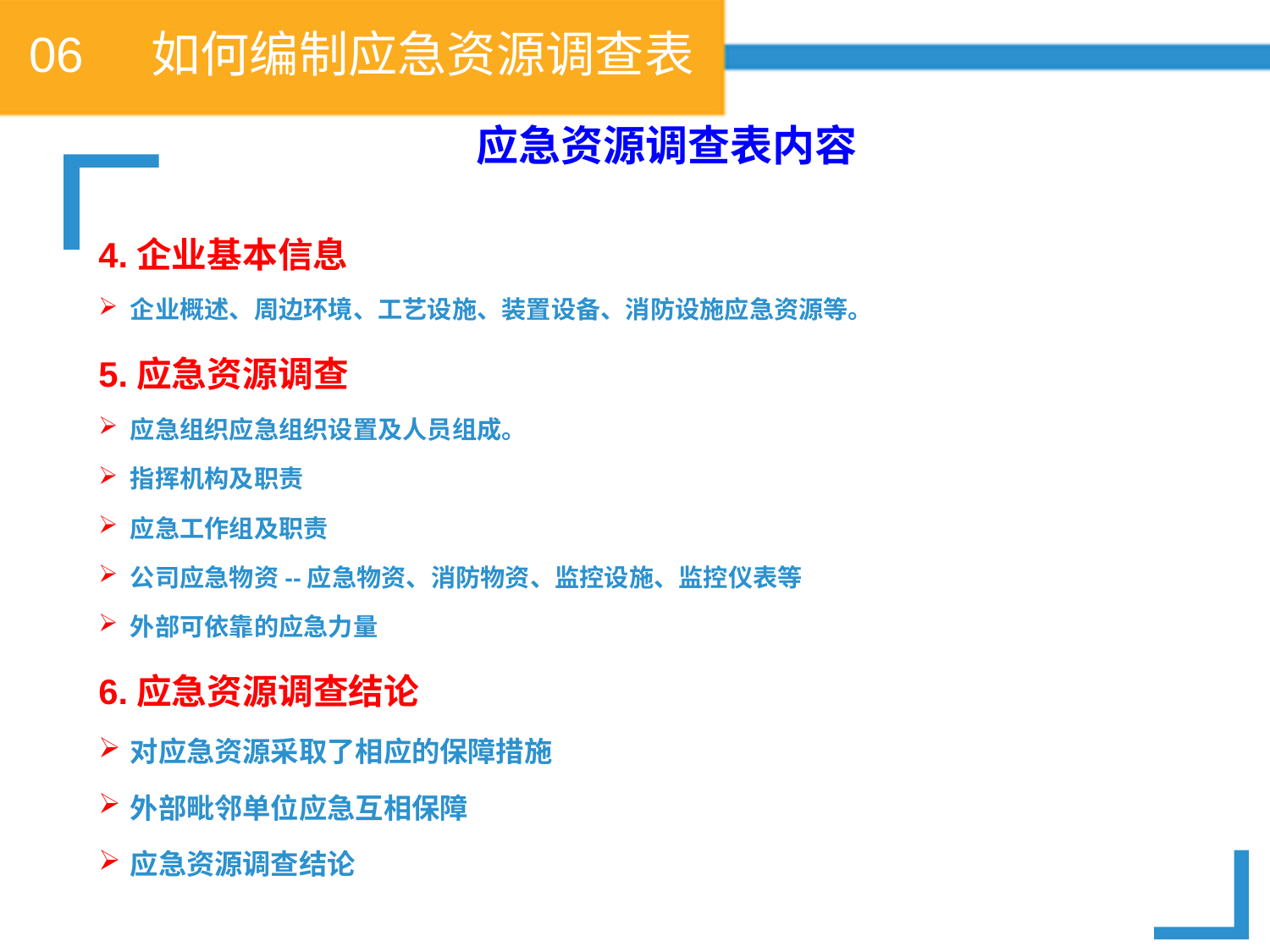

06    如何编制应急资源调查表
应急资源调查表内容

4.企业基本信息
企业概述、周边环境、工艺设施、装置设备、消防设施应急资源等。
5.应急资源调查
应急组织应急组织设置及人员组成。
指挥机构及职责
应急工作组及职责
公司应急物资--应急物资、消防物资、监控设施、监控仪表等
外部可依靠的应急力量
6.应急资源调查结论
对应急资源采取了相应的保障措施
外部毗邻单位应急互相保障
应急资源调查结论